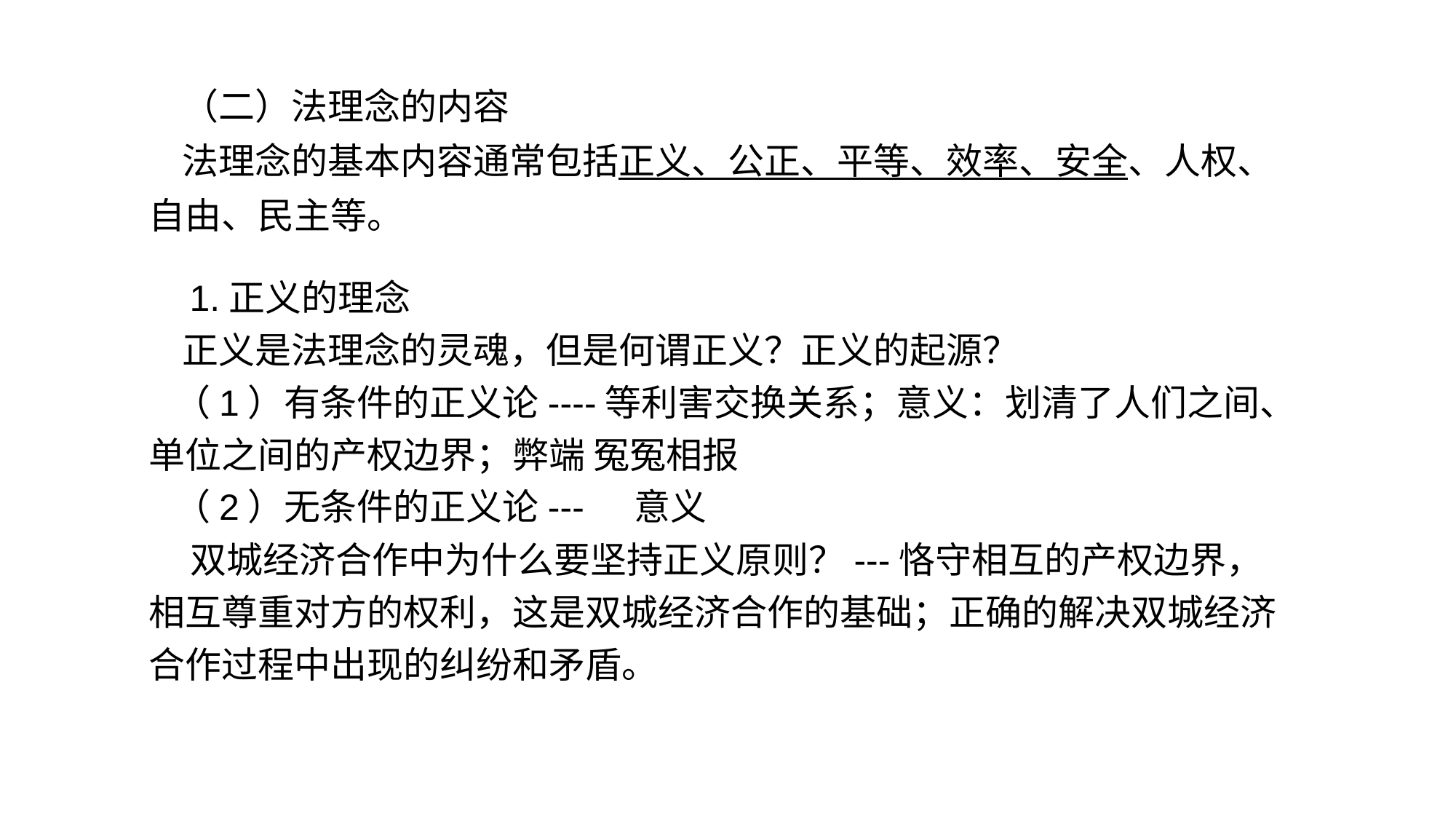

（二）法理念的内容
   法理念的基本内容通常包括正义、公正、平等、效率、安全、人权、自由、民主等。

     1.正义的理念
   正义是法理念的灵魂，但是何谓正义？正义的起源？
  （1）有条件的正义论----等利害交换关系；意义：划清了人们之间、单位之间的产权边界；弊端 冤冤相报
  （2）无条件的正义论---    意义
    双城经济合作中为什么要坚持正义原则？---恪守相互的产权边界，相互尊重对方的权利，这是双城经济合作的基础；正确的解决双城经济合作过程中出现的纠纷和矛盾。